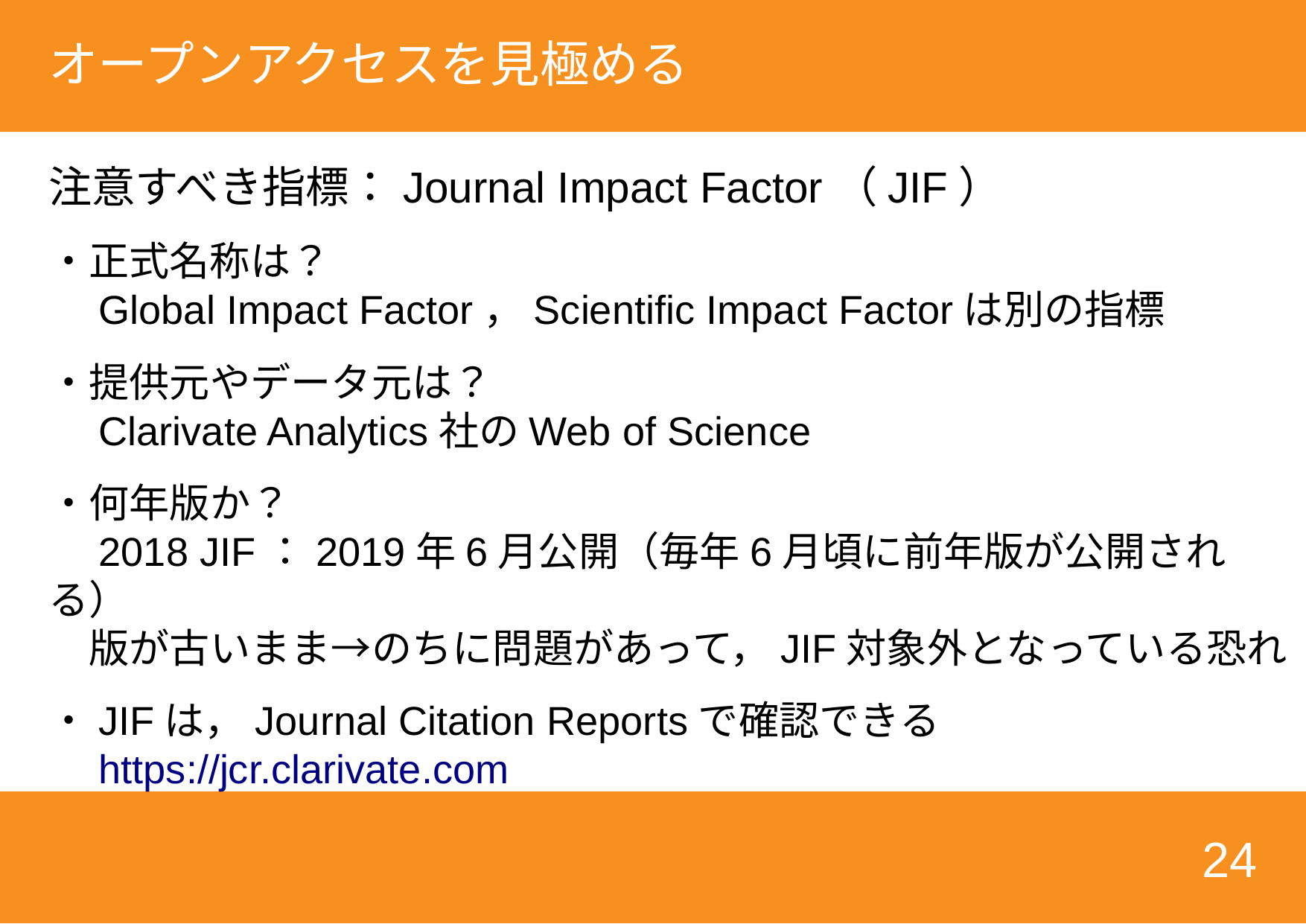

# オープンアクセスを見極める
注意すべき指標：Journal Impact Factor（JIF）

・正式名称は？
　Global Impact Factor，Scientific Impact Factorは別の指標

・提供元やデータ元は？
　Clarivate Analytics社のWeb of Science

・何年版か？
　2018 JIF：2019年6月公開（毎年6月頃に前年版が公開される）
　版が古いまま→のちに問題があって，JIF対象外となっている恐れ

・JIFは，Journal Citation Reportsで確認できる
　https://jcr.clarivate.com
24